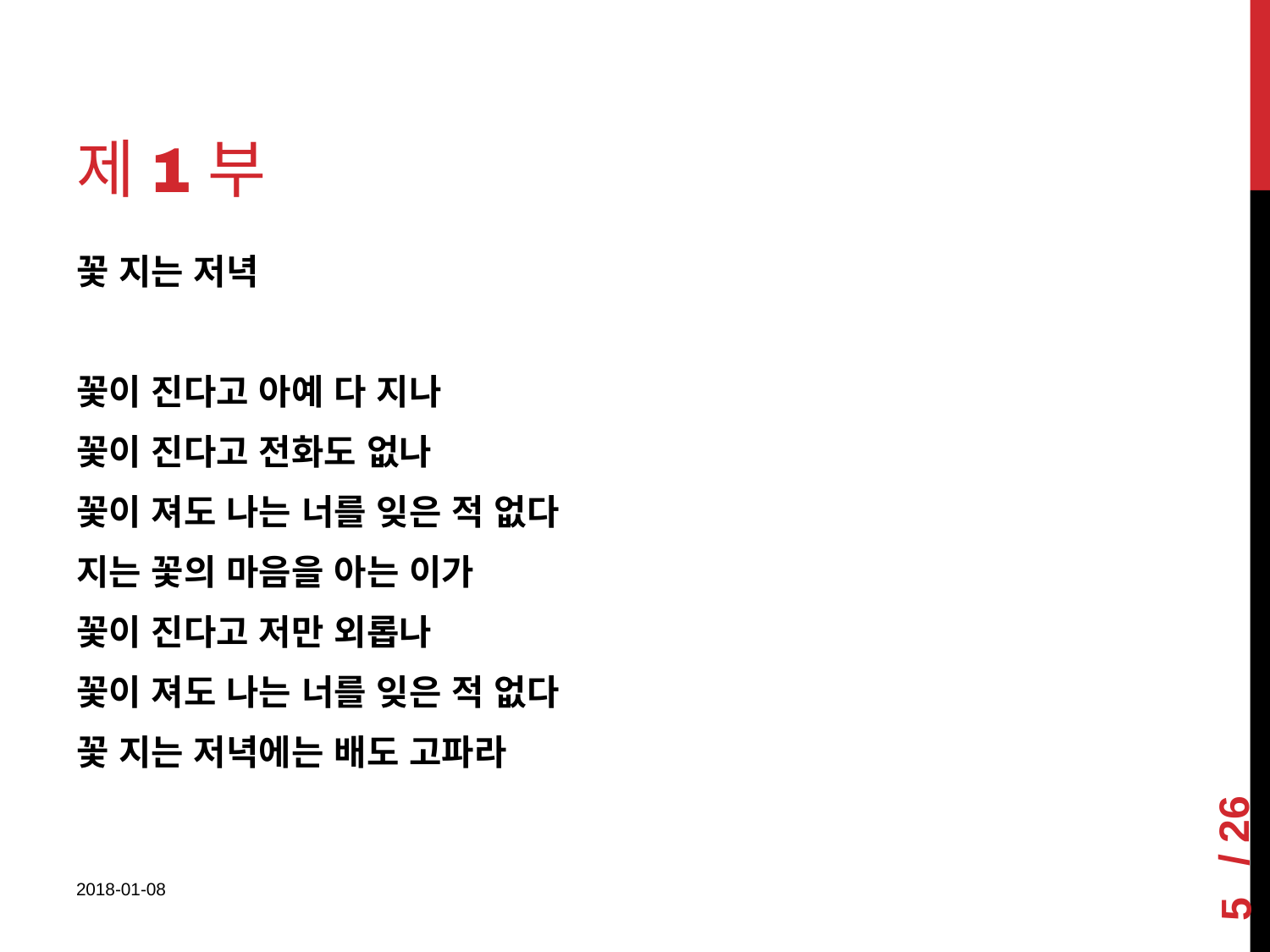

# 제1부
꽃 지는 저녁

꽃이 진다고 아예 다 지나
꽃이 진다고 전화도 없나
꽃이 져도 나는 너를 잊은 적 없다
지는 꽃의 마음을 아는 이가
꽃이 진다고 저만 외롭나
꽃이 져도 나는 너를 잊은 적 없다
꽃 지는 저녁에는 배도 고파라
5
2018-01-08